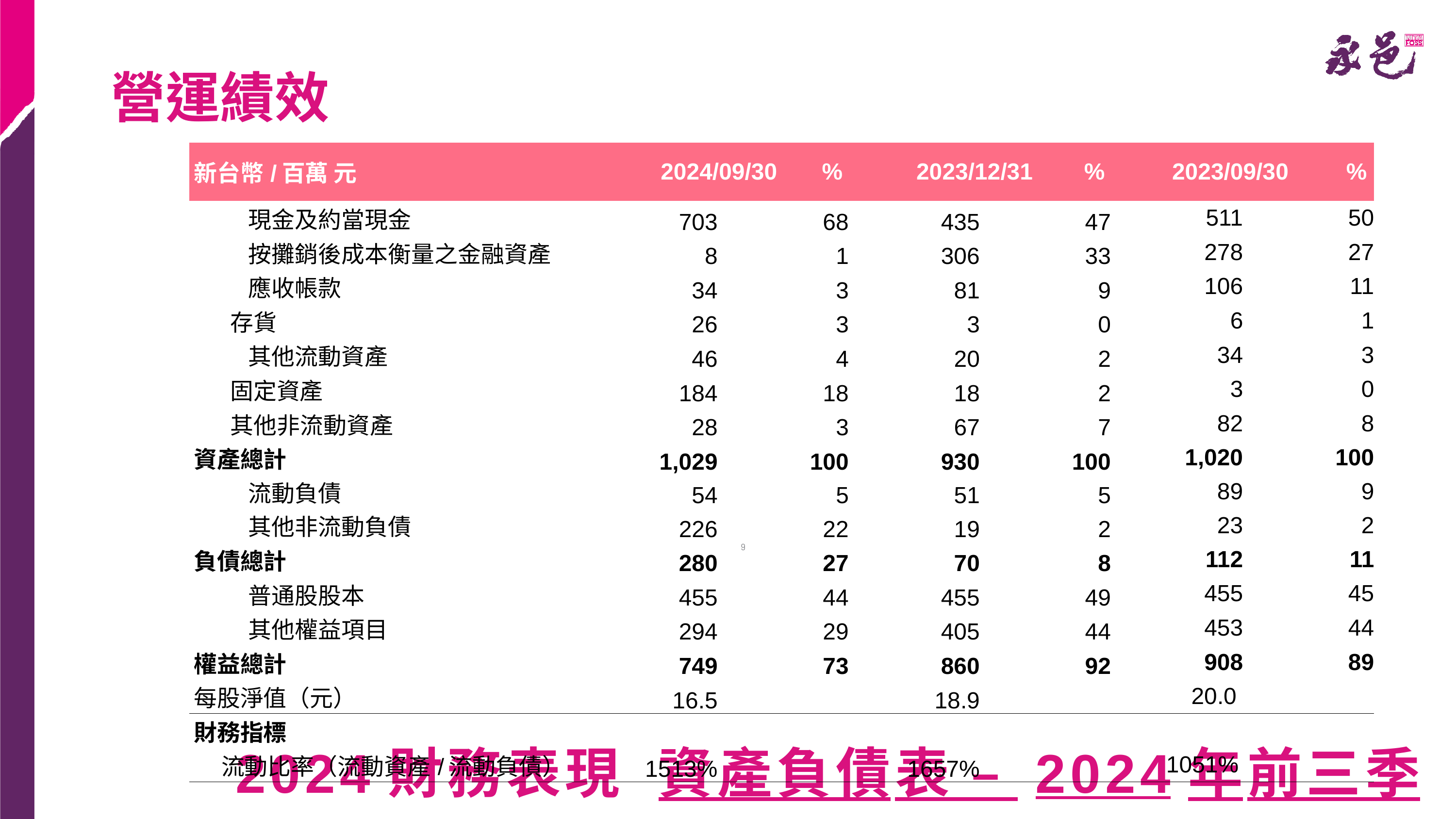

營運績效
| 新台幣/百萬 元 | 2024/09/30 % |  | 2023/12/31 % |  | 2023/09/30 % |  |
| --- | --- | --- | --- | --- | --- | --- |
| 現金及約當現金 | 703 | 68 | 435 | 47 | 511 | 50 |
| 按攤銷後成本衡量之金融資產 | 8 | 1 | 306 | 33 | 278 | 27 |
| 應收帳款 | 34 | 3 | 81 | 9 | 106 | 11 |
| 存貨 | 26 | 3 | 3 | 0 | 6 | 1 |
| 其他流動資產 | 46 | 4 | 20 | 2 | 34 | 3 |
| 固定資產 | 184 | 18 | 18 | 2 | 3 | 0 |
| 其他非流動資產 | 28 | 3 | 67 | 7 | 82 | 8 |
| 資產總計 | 1,029 | 100 | 930 | 100 | 1,020 | 100 |
| 流動負債 | 54 | 5 | 51 | 5 | 89 | 9 |
| 其他非流動負債 | 226 | 22 | 19 | 2 | 23 | 2 |
| 負債總計 | 280 | 27 | 70 | 8 | 112 | 11 |
| 普通股股本 | 455 | 44 | 455 | 49 | 455 | 45 |
| 其他權益項目 | 294 | 29 | 405 | 44 | 453 | 44 |
| 權益總計 | 749 | 73 | 860 | 92 | 908 | 89 |
| 每股淨值（元） | 16.5 |  | 18.9 |  | 20.0 |  |
| 財務指標 |  |  |  |  |  |  |
| 流動比率（流動資產/流動負債） | 1513% |  | 1657% |  | 1051% |  |
2024財務表現  資產負債表 – 2024年前三季